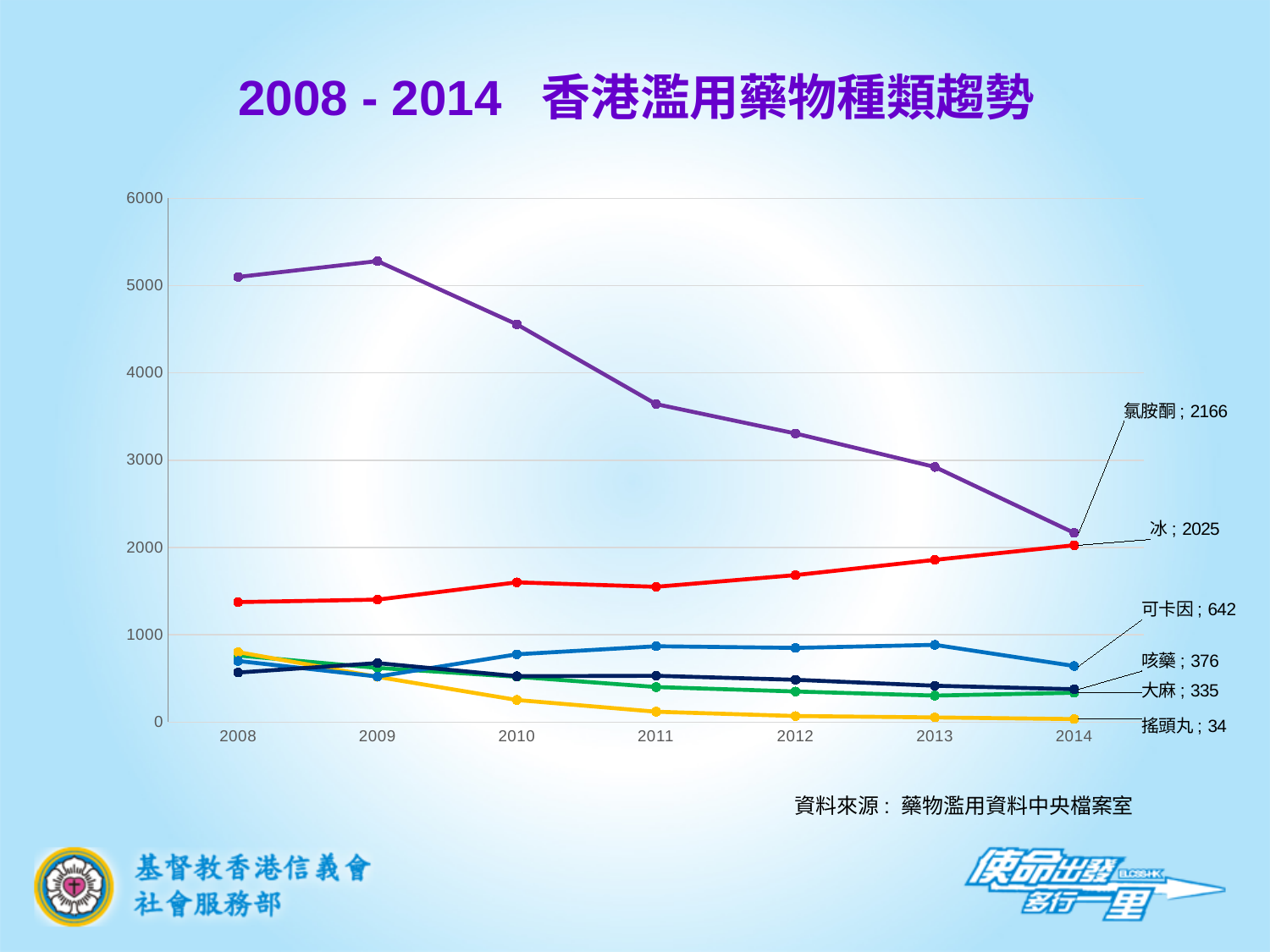

2008 - 2014  香港濫用藥物種類趨勢

### Chart

| Category | 氯胺酮 | 大麻 | 搖頭丸 | 冰 | 可卡因 | 咳藥 |
|---|---|---|---|---|---|---|
| 2008 | 5099.0 | 763.0 | 801.0 | 1374.0 | 700.0 | 567.0 |
| 2009 | 5280.0 | 620.0 | 518.0 | 1402.0 | 521.0 | 675.0 |
| 2010 | 4556.0 | 519.0 | 253.0 | 1600.0 | 776.0 | 525.0 |
| 2011 | 3642.0 | 401.0 | 118.0 | 1549.0 | 868.0 | 530.0 |
| 2012 | 3306.0 | 350.0 | 69.0 | 1683.0 | 849.0 | 484.0 |
| 2013 | 2922.0 | 303.0 | 53.0 | 1858.0 | 884.0 | 416.0 |
| 2014 | 2166.0 | 335.0 | 34.0 | 2025.0 | 642.0 | 376.0 |
資料來源: 藥物濫用資料中央檔案室